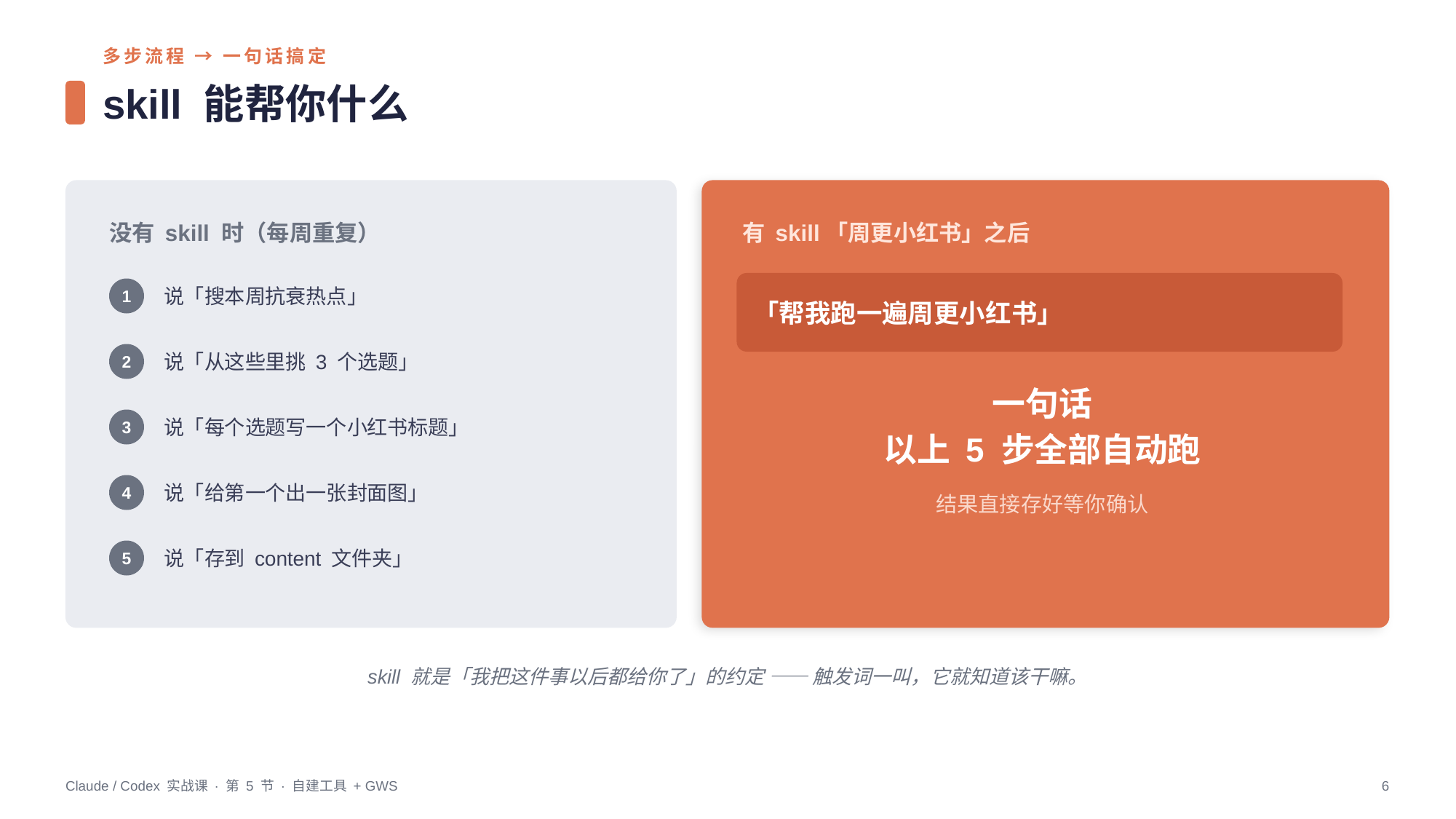

多步流程 → 一句话搞定
skill 能帮你什么

没有 skill 时（每周重复）
有 skill「周更小红书」之后
说「搜本周抗衰热点」

「帮我跑一遍周更小红书」

1
说「从这些里挑 3 个选题」

2
一句话
以上 5 步全部自动跑
说「每个选题写一个小红书标题」

3
说「给第一个出一张封面图」

4
结果直接存好等你确认
说「存到 content 文件夹」

5
skill 就是「我把这件事以后都给你了」的约定 —— 触发词一叫，它就知道该干嘛。
Claude / Codex 实战课 · 第 5 节 · 自建工具 + GWS
6